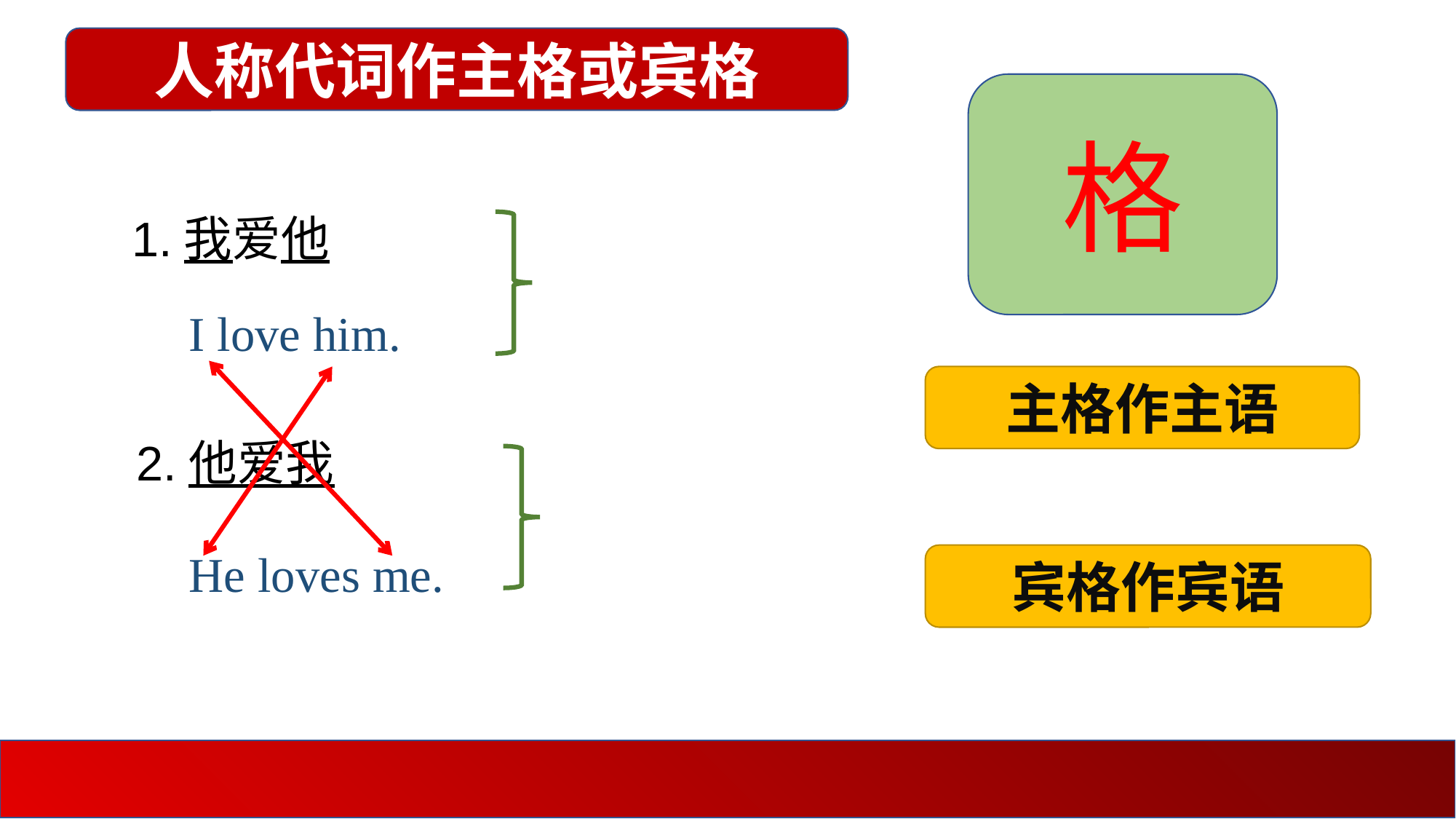

人称代词作主格或宾格
格
1.我爱他

I love him.
主格作主语
2.他爱我

He loves me.
宾格作宾语